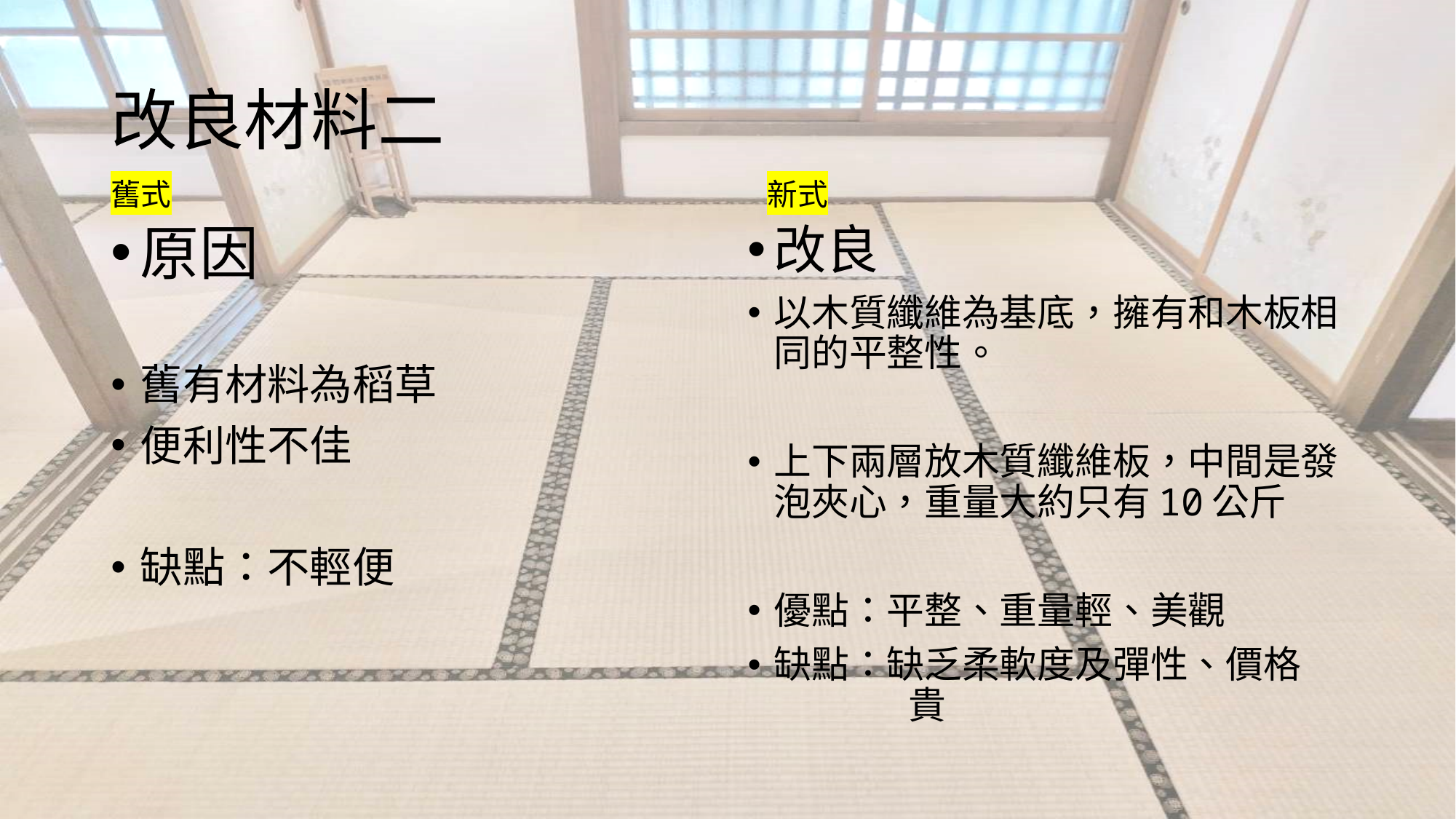

# 改良材料二
舊式
新式
原因

舊有材料為稻草
便利性不佳

缺點：不輕便

改良
以木質纖維為基底，擁有和木板相同的平整性。

上下兩層放木質纖維板，中間是發泡夾心，重量大約只有10公斤

優點：平整、重量輕、美觀
缺點：缺乏柔軟度及彈性、價格　	　貴